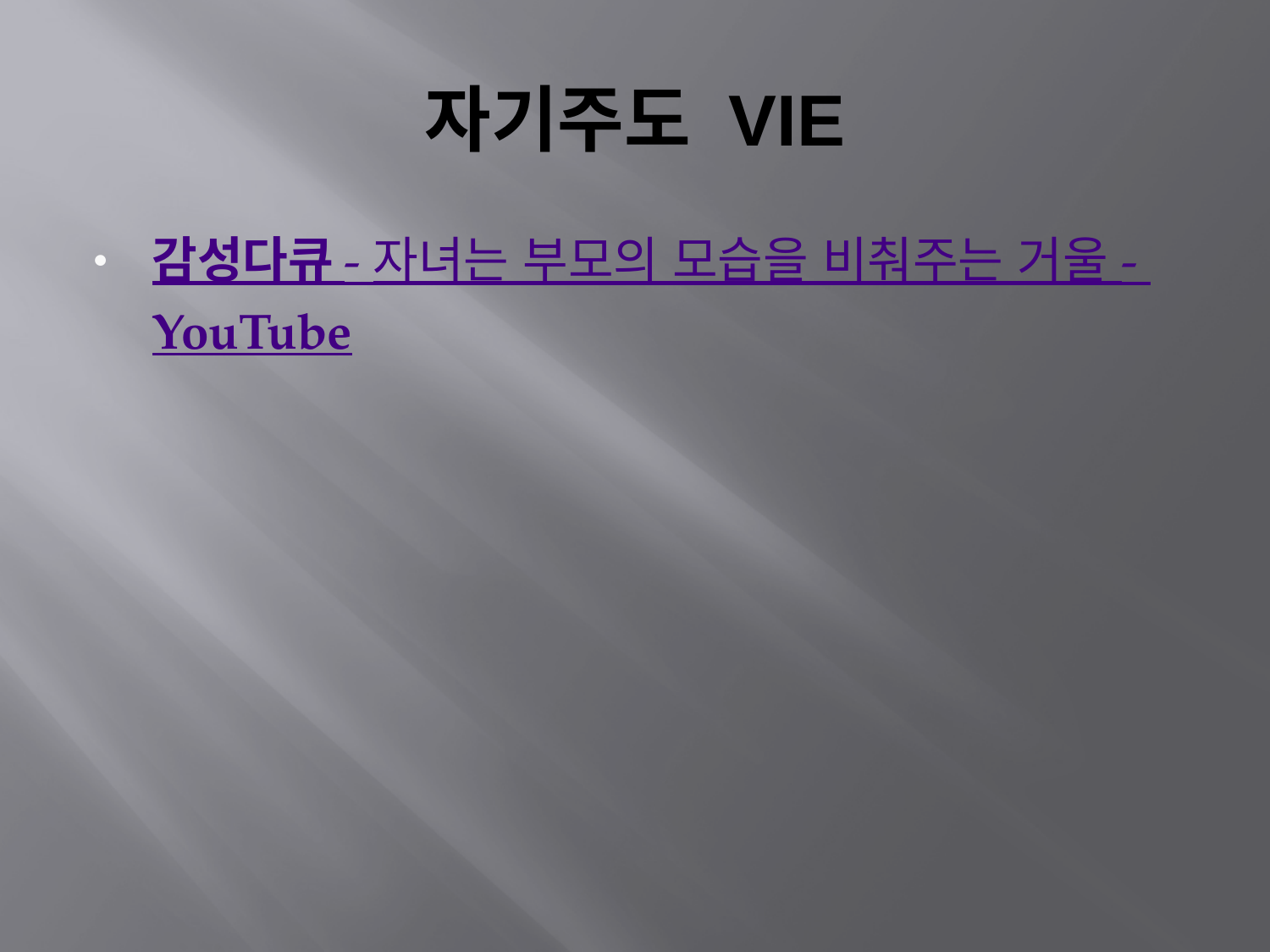

# 자기주도 VIE
감성다큐 - 자녀는 부모의 모습을 비춰주는 거울 - YouTube